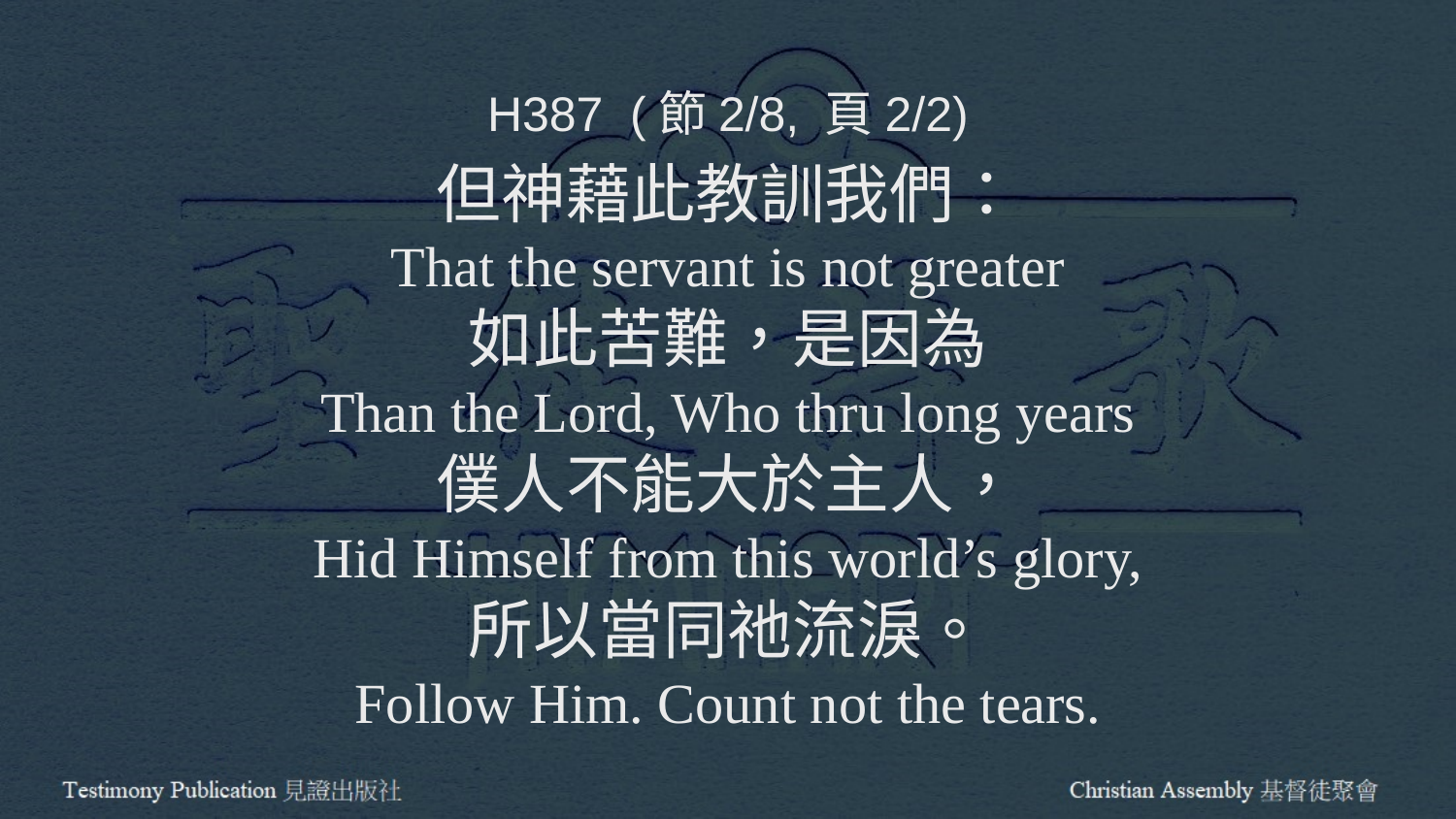

H387  (節2/8, 頁2/2)
但神藉此教訓我們：
That the servant is not greater
如此苦難，是因為
Than the Lord, Who thru long years
僕人不能大於主人，
Hid Himself from this world’s glory,
所以當同祂流淚。
Follow Him. Count not the tears.